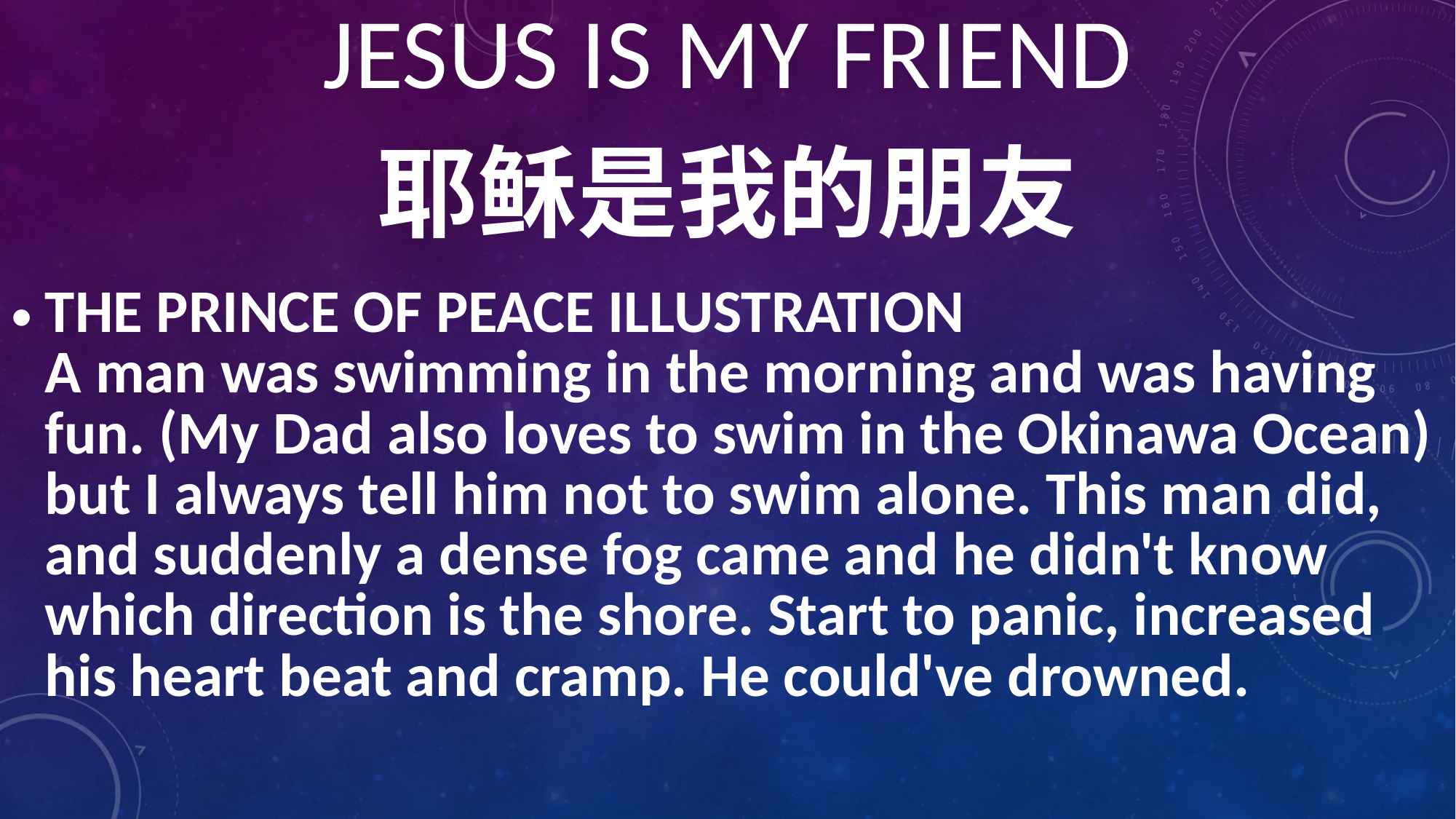

# JESUS IS MY FRIEND 耶稣是我的朋友
THE PRINCE OF PEACE ILLUSTRATION                                    A man was swimming in the morning and was having fun. (My Dad also loves to swim in the Okinawa Ocean) but I always tell him not to swim alone. This man did, and suddenly a dense fog came and he didn't know which direction is the shore. Start to panic, increased his heart beat and cramp. He could've drowned.